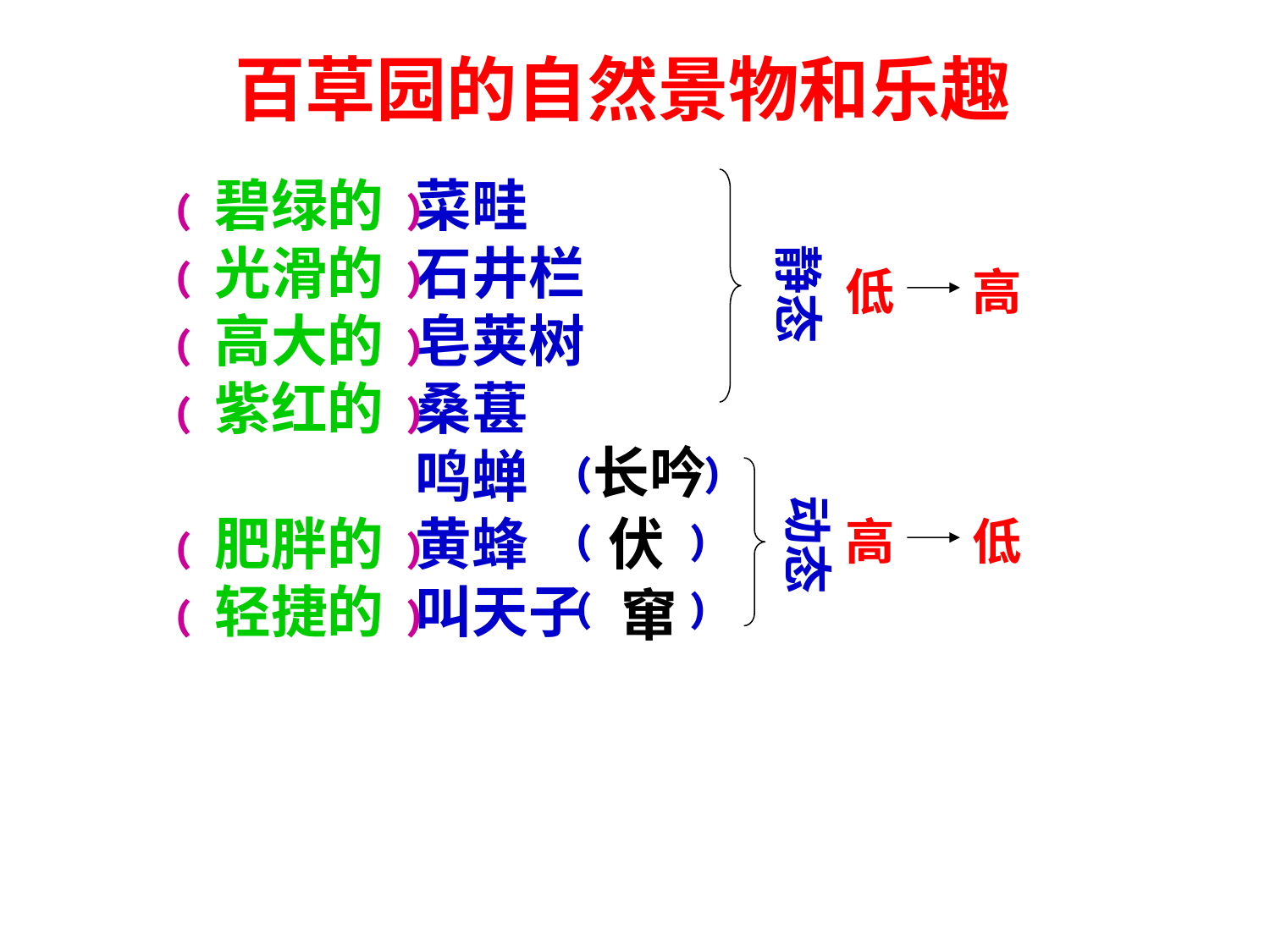

百草园的自然景物和乐趣
碧绿的
光滑的
高大的
紫红的

肥胖的
轻捷的
菜畦
石井栏
皂荚树
桑葚
鸣蝉
黄蜂
叫天子
﹙           ﹚
﹙           ﹚
﹙           ﹚
﹙           ﹚

﹙           ﹚
﹙           ﹚

静态

低
高

长吟
伏
窜
﹙     ﹚
﹙    ﹚
﹙    ﹚

动态
高
低